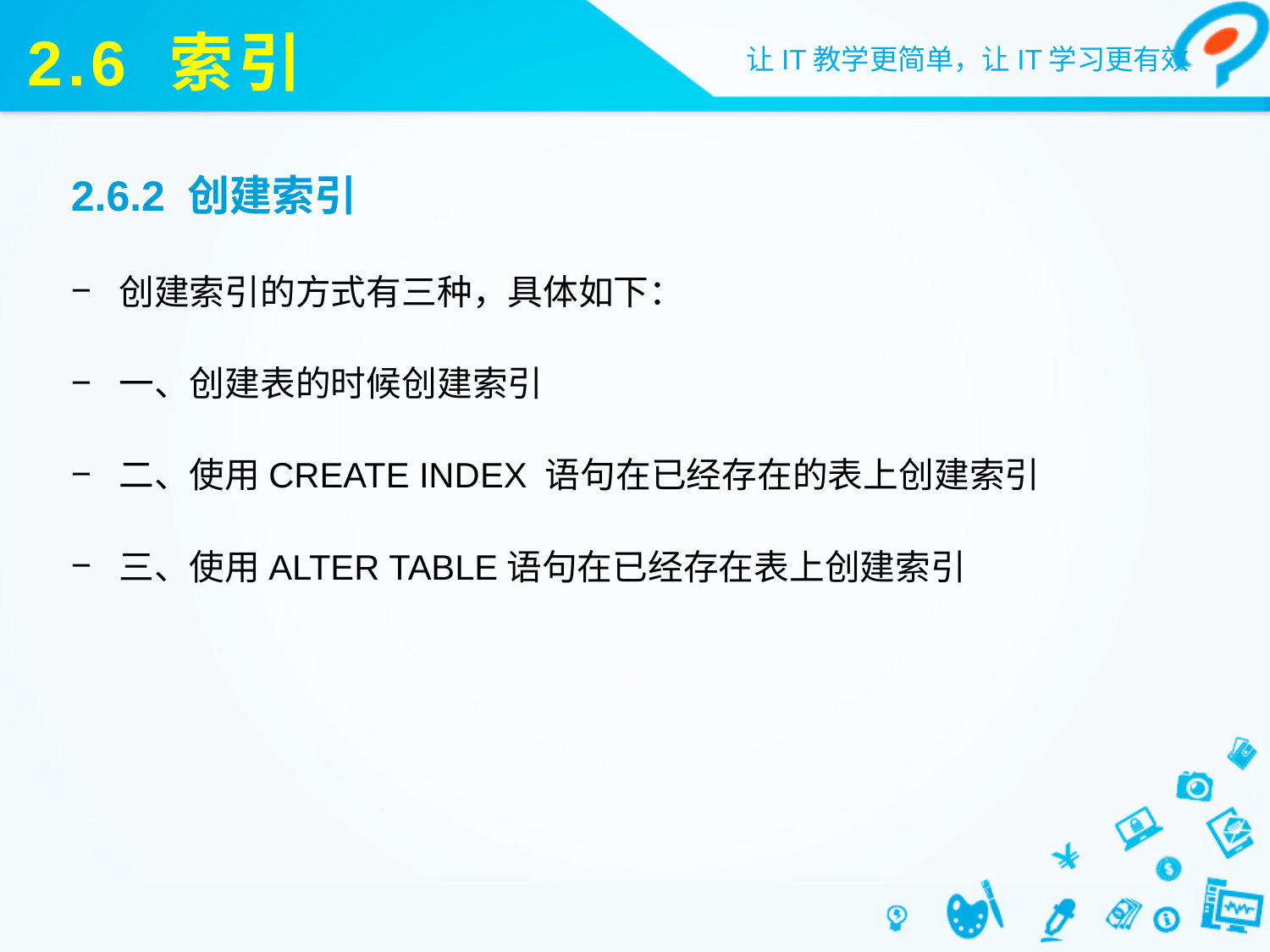

# 2.6 索引
2.6.2 创建索引
创建索引的方式有三种，具体如下：
一、创建表的时候创建索引
二、使用CREATE INDEX 语句在已经存在的表上创建索引
三、使用ALTER TABLE语句在已经存在表上创建索引